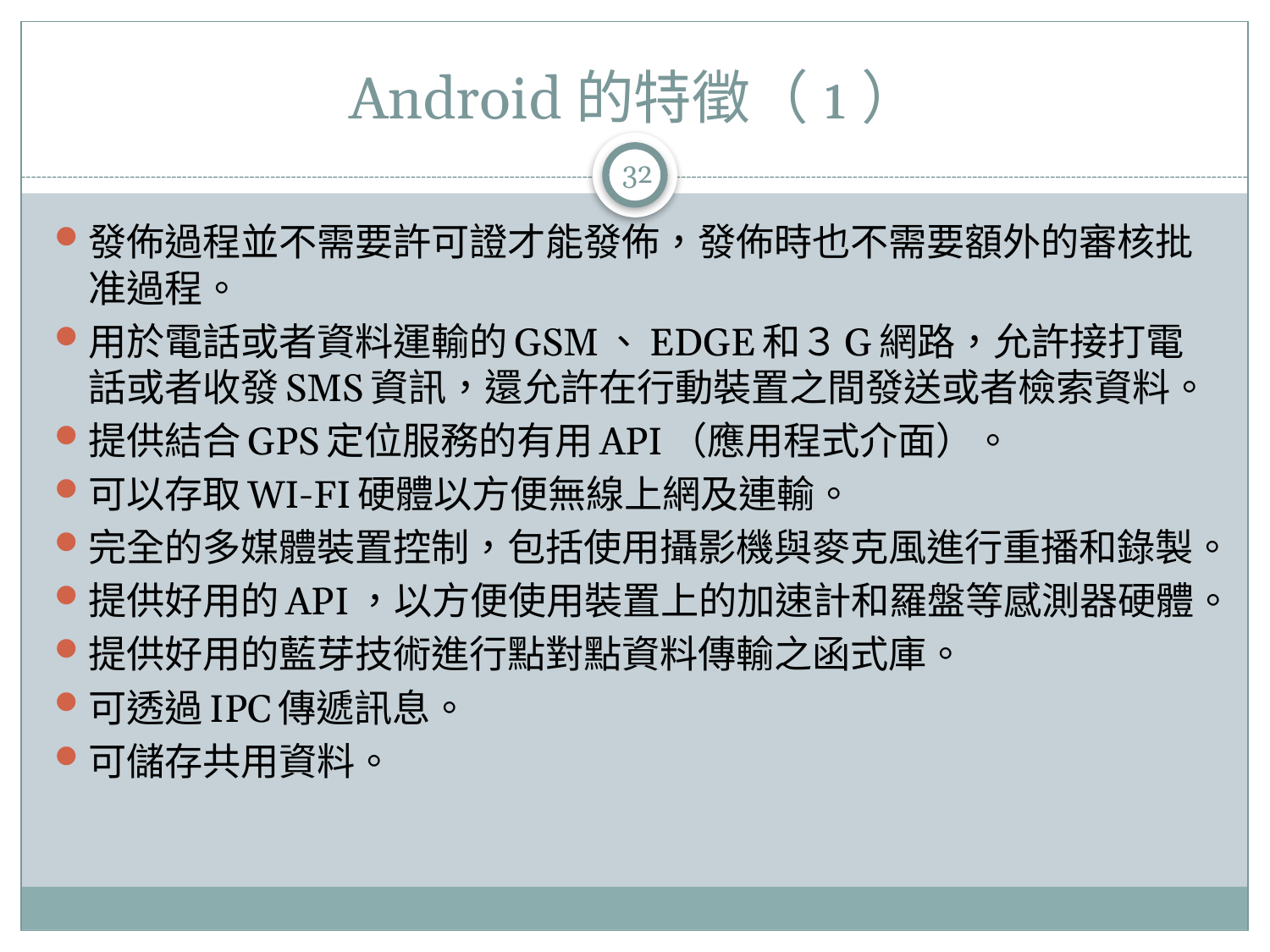

# Android的特徵（1）
32
發佈過程並不需要許可證才能發佈，發佈時也不需要額外的審核批准過程。
用於電話或者資料運輸的GSM、EDGE和３G網路，允許接打電話或者收發SMS資訊，還允許在行動裝置之間發送或者檢索資料。
提供結合GPS定位服務的有用API（應用程式介面）。
可以存取WI-FI硬體以方便無線上網及連輸。
完全的多媒體裝置控制，包括使用攝影機與麥克風進行重播和錄製。
提供好用的API，以方便使用裝置上的加速計和羅盤等感測器硬體。
提供好用的藍芽技術進行點對點資料傳輸之函式庫。
可透過IPC傳遞訊息。
可儲存共用資料。